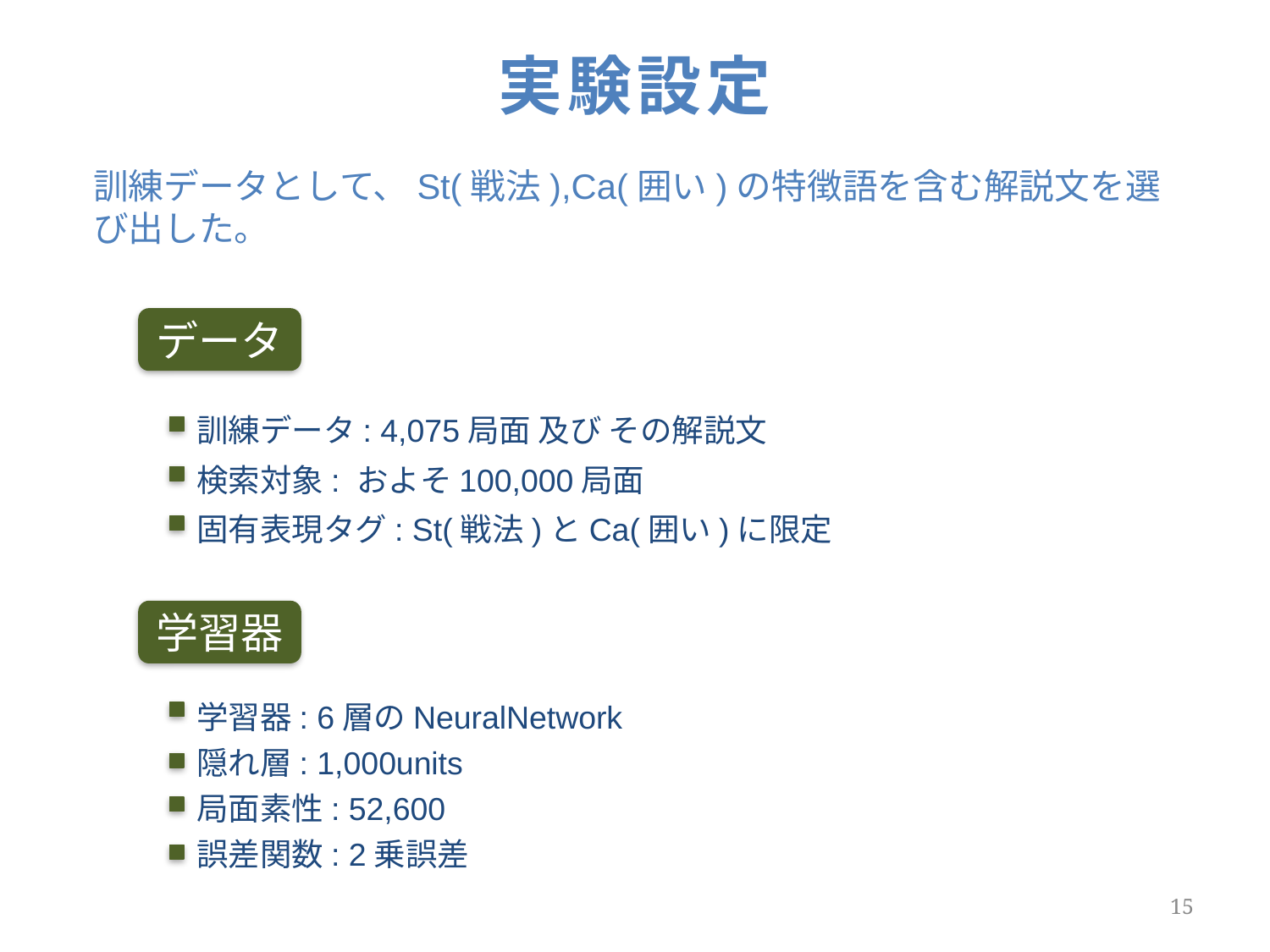

# 実験設定
訓練データとして、St(戦法),Ca(囲い)の特徴語を含む解説文を選び出した。

訓練データ: 4,075局面 及び その解説文
検索対象: およそ100,000局面
固有表現タグ: St(戦法)とCa(囲い)に限定

学習器: 6層のNeuralNetwork
隠れ層: 1,000units
局面素性: 52,600
誤差関数: 2乗誤差

データ

学習器

15